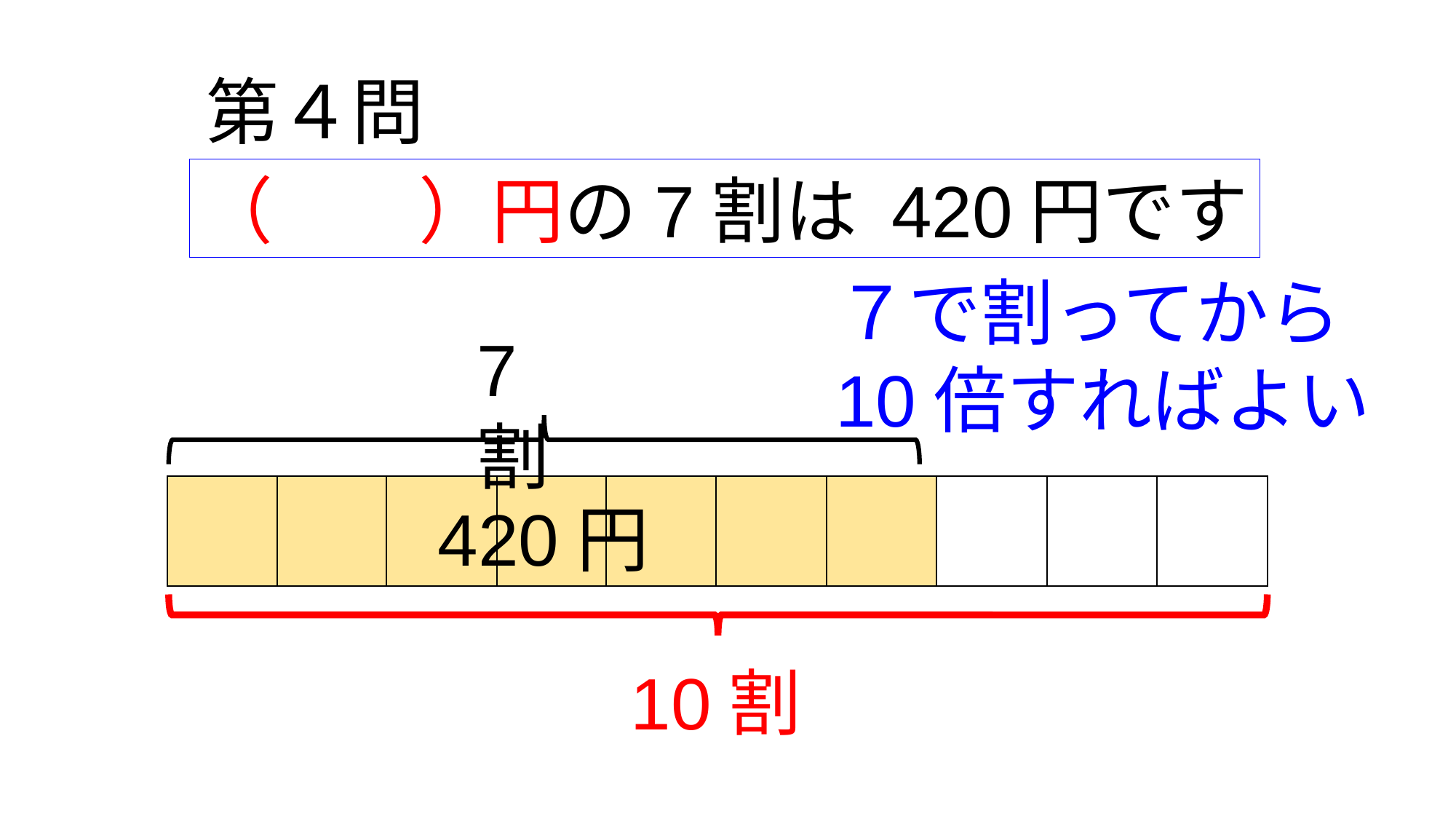

第４問

（　　）円の7割は 420円です
７で割ってから
10倍すればよい
7割

420円
10割